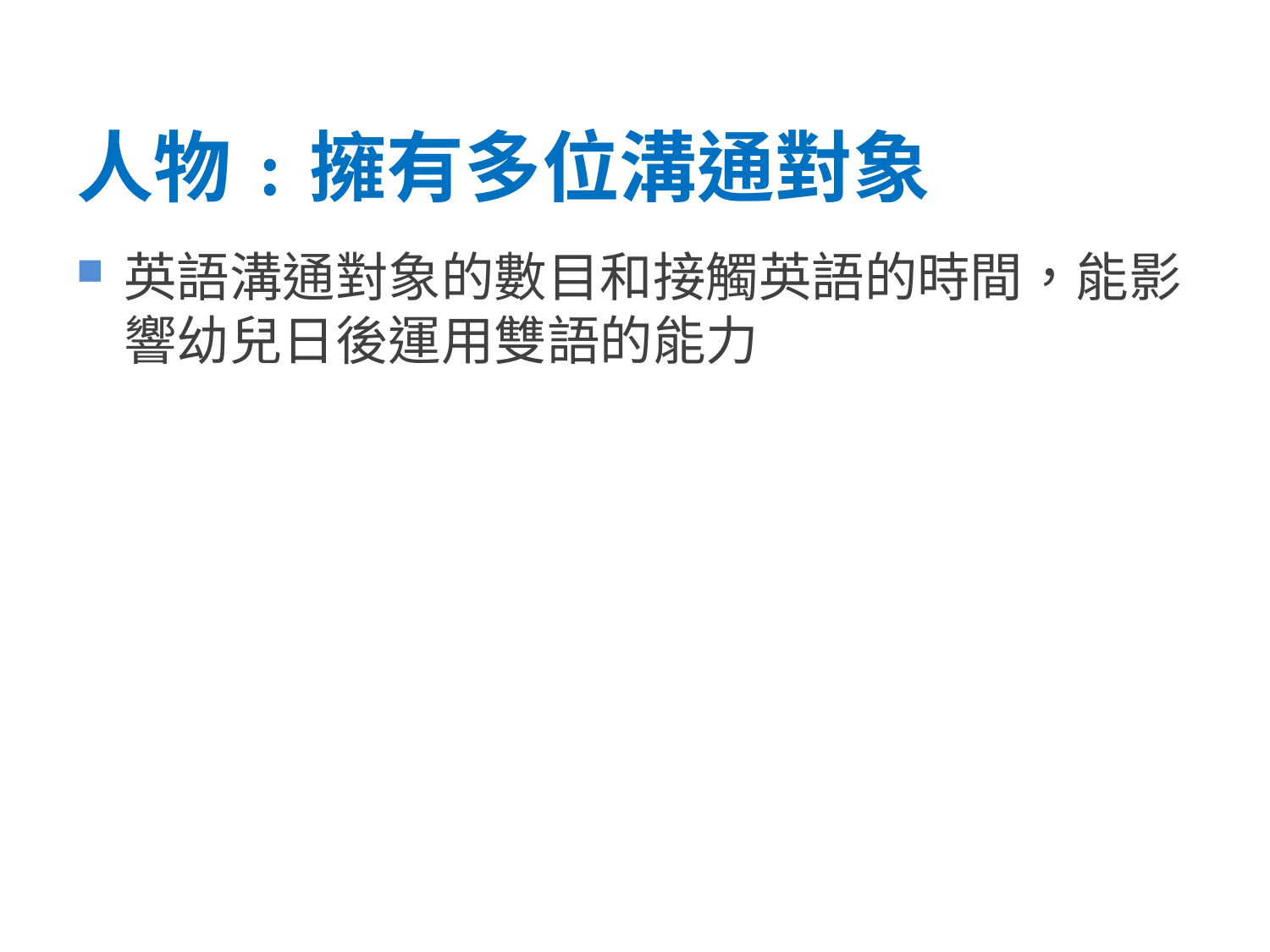

# 人物﹕擁有多位溝通對象
英語溝通對象的數目和接觸英語的時間，能影響幼兒日後運用雙語的能力